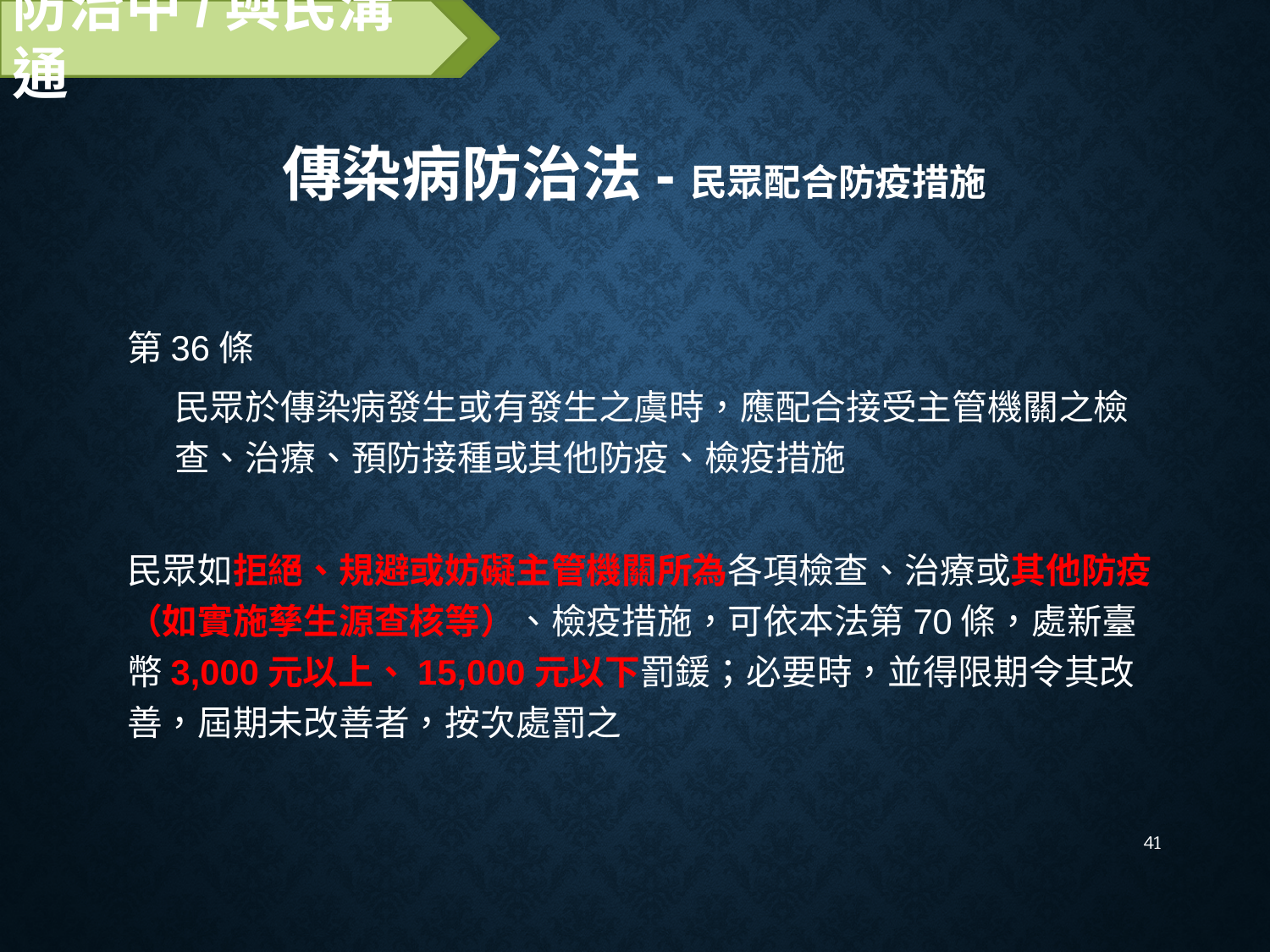

防治中/與民溝通
# 傳染病防治法-民眾配合防疫措施
第36條
民眾於傳染病發生或有發生之虞時，應配合接受主管機關之檢查、治療、預防接種或其他防疫、檢疫措施

民眾如拒絕、規避或妨礙主管機關所為各項檢查、治療或其他防疫（如實施孳生源查核等）、檢疫措施，可依本法第70條，處新臺幣3,000元以上、15,000元以下罰鍰；必要時，並得限期令其改善，屆期未改善者，按次處罰之
41